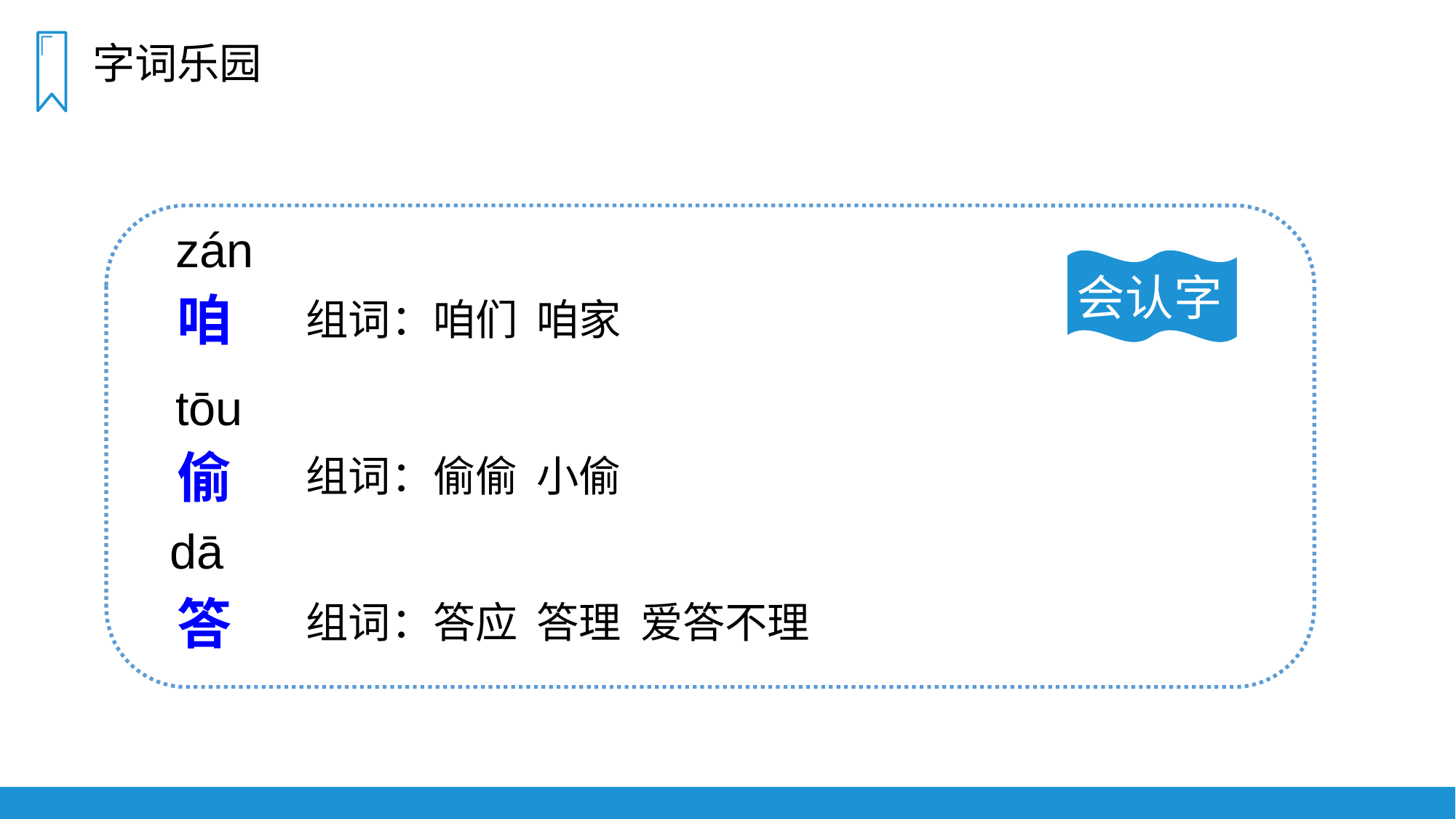

字词乐园

zán
会认字
咱
组词：咱们  咱家
tōu
偷
组词：偷偷  小偷
dā
答
组词：答应  答理  爱答不理